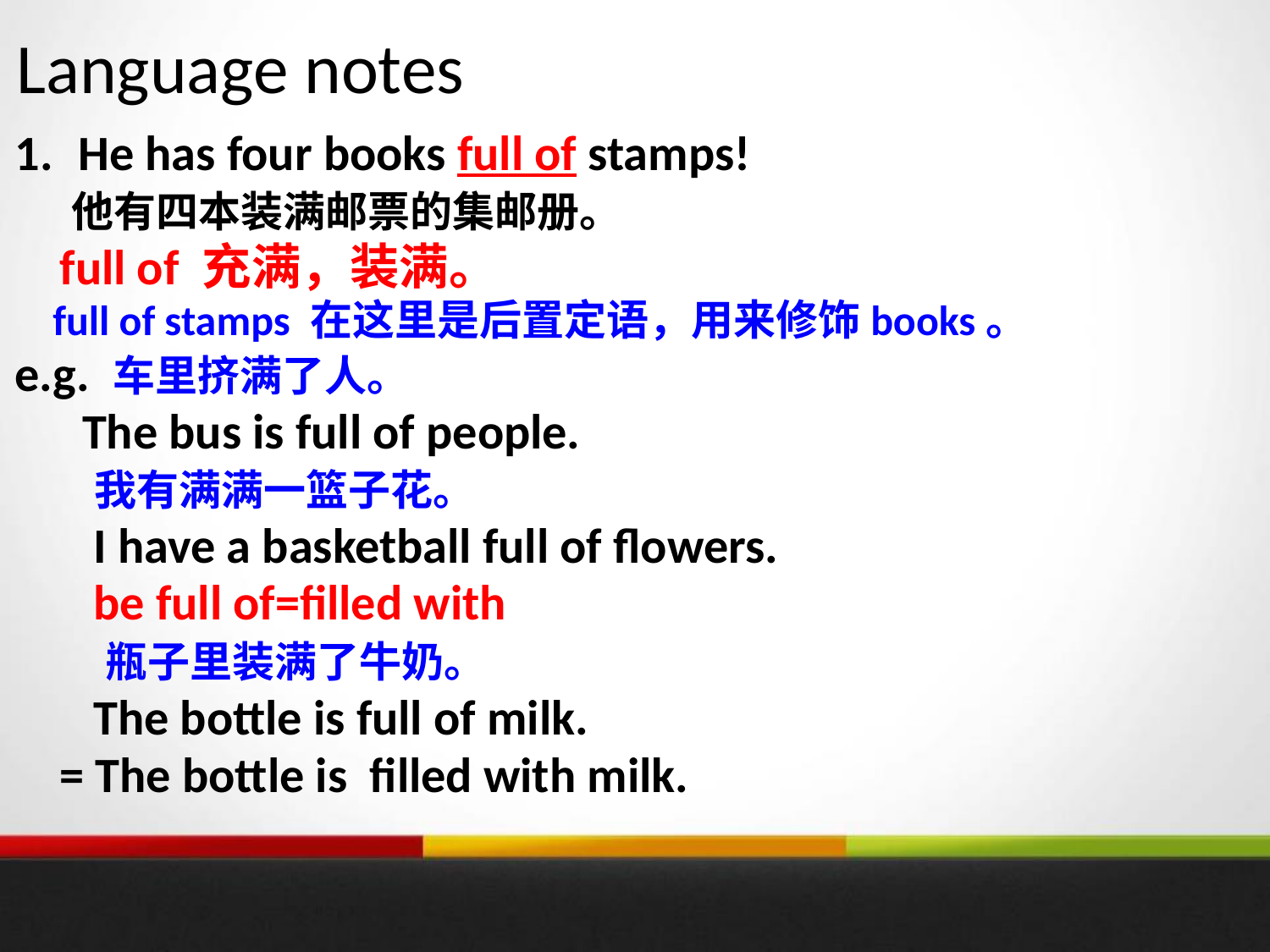

# Language notes
He has four books full of stamps!
    他有四本装满邮票的集邮册。
    full of 充满，装满。
    full of stamps 在这里是后置定语，用来修饰books。
e.g. 车里挤满了人。
      The bus is full of people.
      我有满满一篮子花。
       I have a basketball full of flowers.
       be full of=filled with
       瓶子里装满了牛奶。
       The bottle is full of milk.
    = The bottle is  filled with milk.